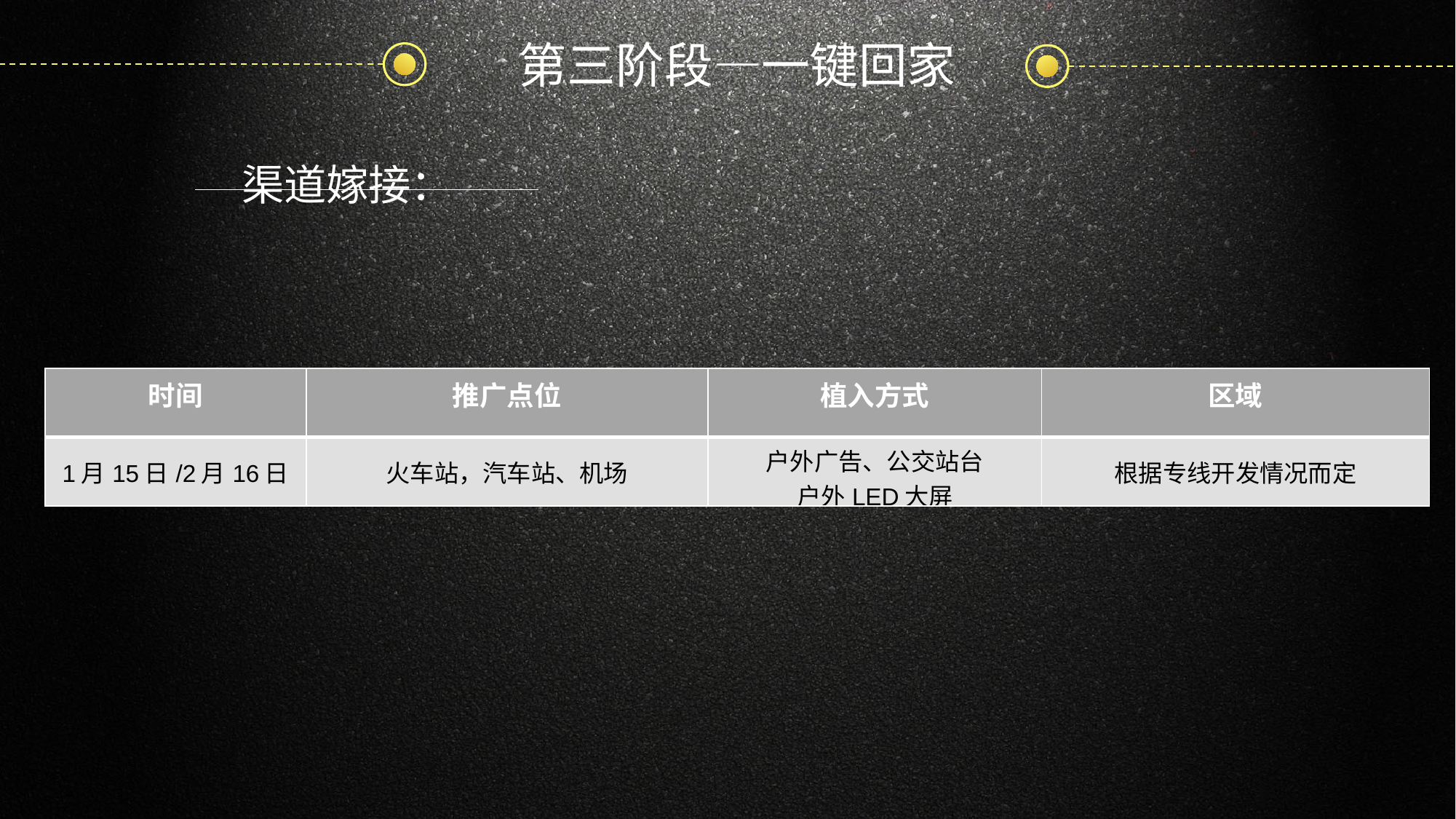

第三阶段—一键回家

渠道嫁接：
| 时间 | 推广点位 | 植入方式 | 区域 |
| --- | --- | --- | --- |
| 1月15日/2月16日 | 火车站，汽车站、机场 | 户外广告、公交站台 户外LED大屏 | 根据专线开发情况而定 |